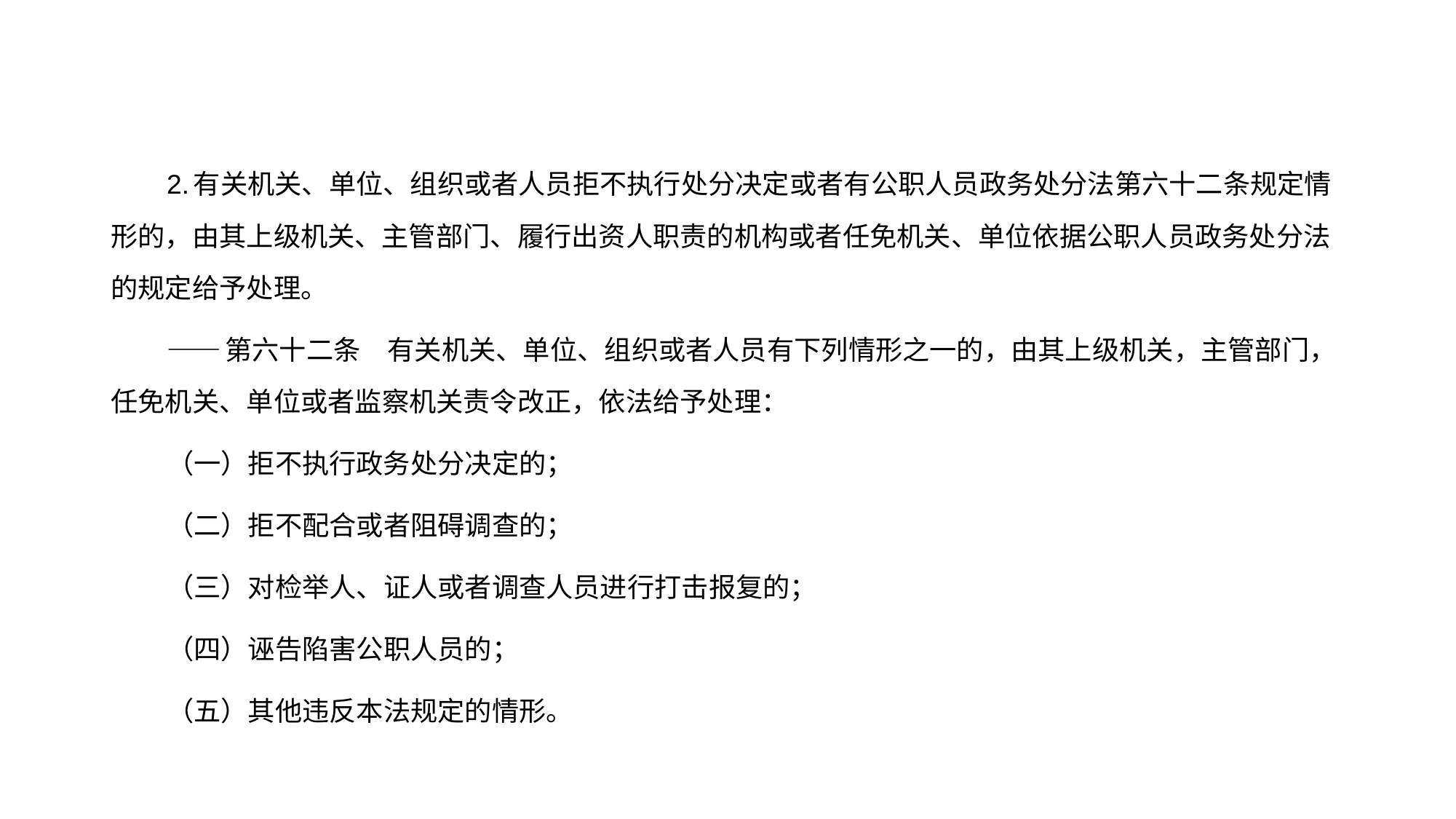

#
2.有关机关、单位、组织或者人员拒不执行处分决定或者有公职人员政务处分法第六十二条规定情形的，由其上级机关、主管部门、履行出资人职责的机构或者任免机关、单位依据公职人员政务处分法的规定给予处理。
——第六十二条　有关机关、单位、组织或者人员有下列情形之一的，由其上级机关，主管部门，任免机关、单位或者监察机关责令改正，依法给予处理：
（一）拒不执行政务处分决定的；
（二）拒不配合或者阻碍调查的；
（三）对检举人、证人或者调查人员进行打击报复的；
（四）诬告陷害公职人员的；
（五）其他违反本法规定的情形。